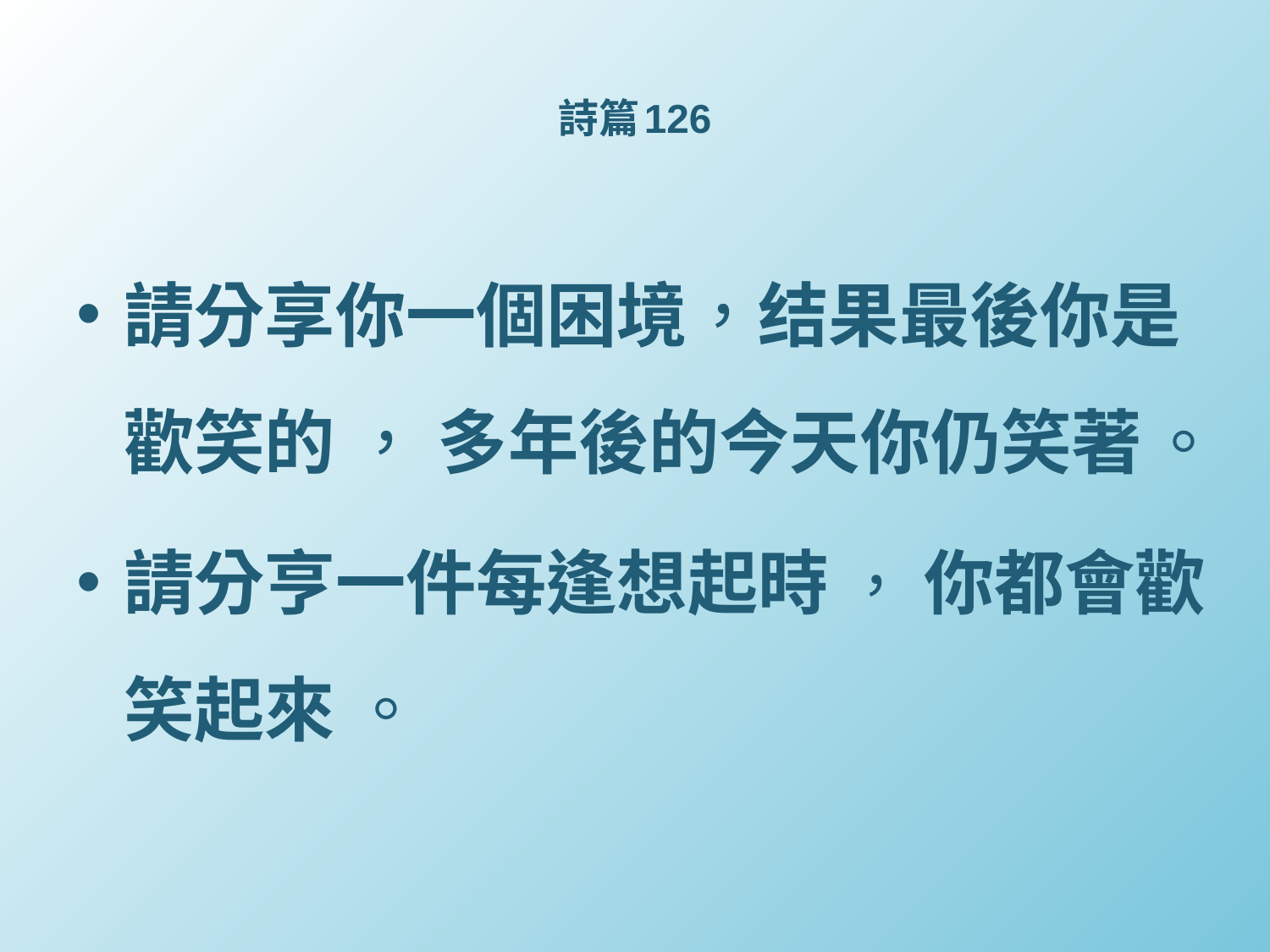

# 詩篇126
請分享你一個困境，结果最後你是歡笑的 ， 多年後的今天你仍笑著 。
請分亨一件每逢想起時 ， 你都會歡笑起來 。